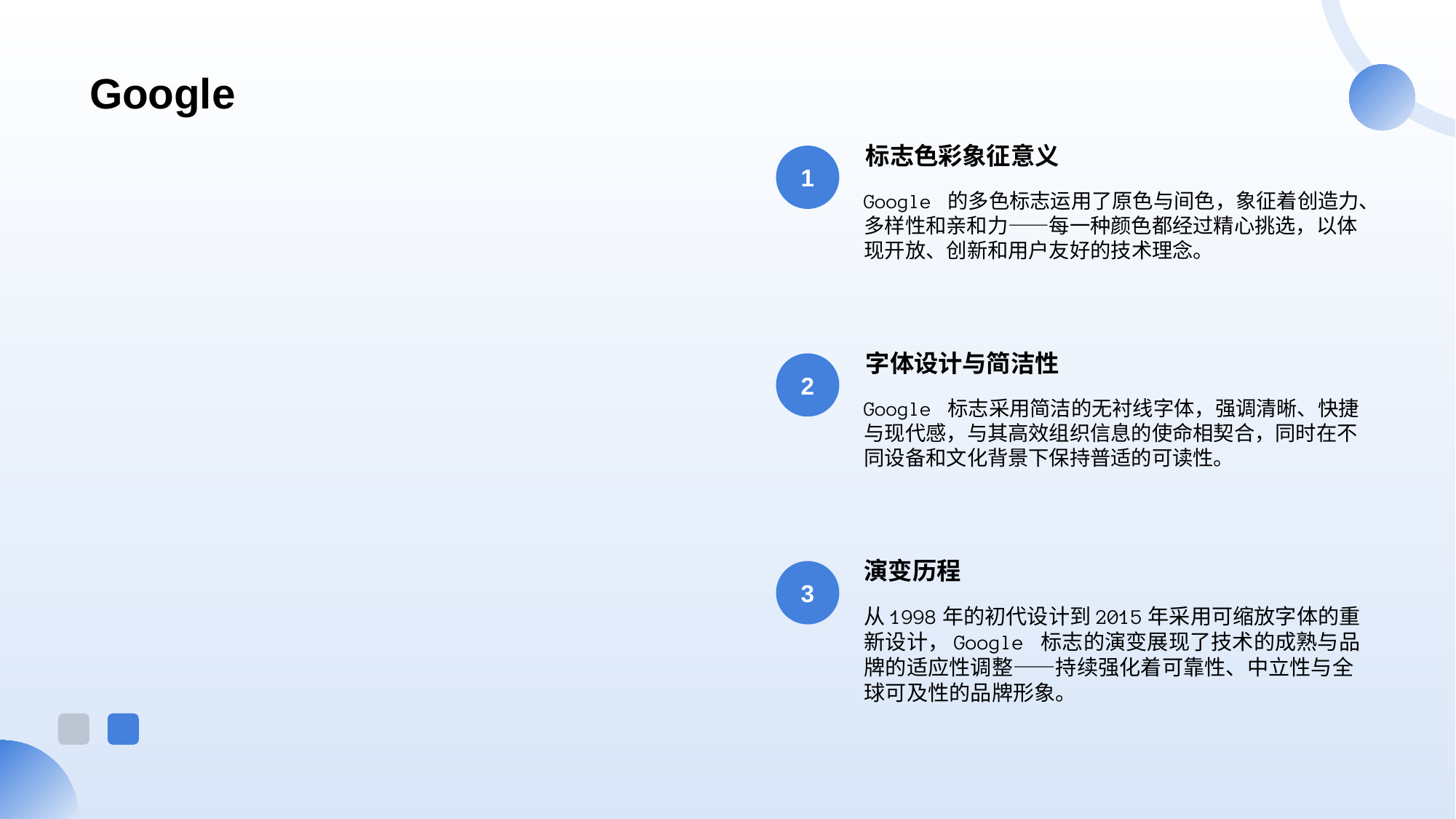

# Google

标志色彩象征意义
1
Google 的多色标志运用了原色与间色，象征着创造力、多样性和亲和力——每一种颜色都经过精心挑选，以体现开放、创新和用户友好的技术理念。

字体设计与简洁性

2
Google 标志采用简洁的无衬线字体，强调清晰、快捷与现代感，与其高效组织信息的使命相契合，同时在不同设备和文化背景下保持普适的可读性。

演变历程
3
从1998年的初代设计到2015年采用可缩放字体的重新设计，Google 标志的演变展现了技术的成熟与品牌的适应性调整——持续强化着可靠性、中立性与全球可及性的品牌形象。